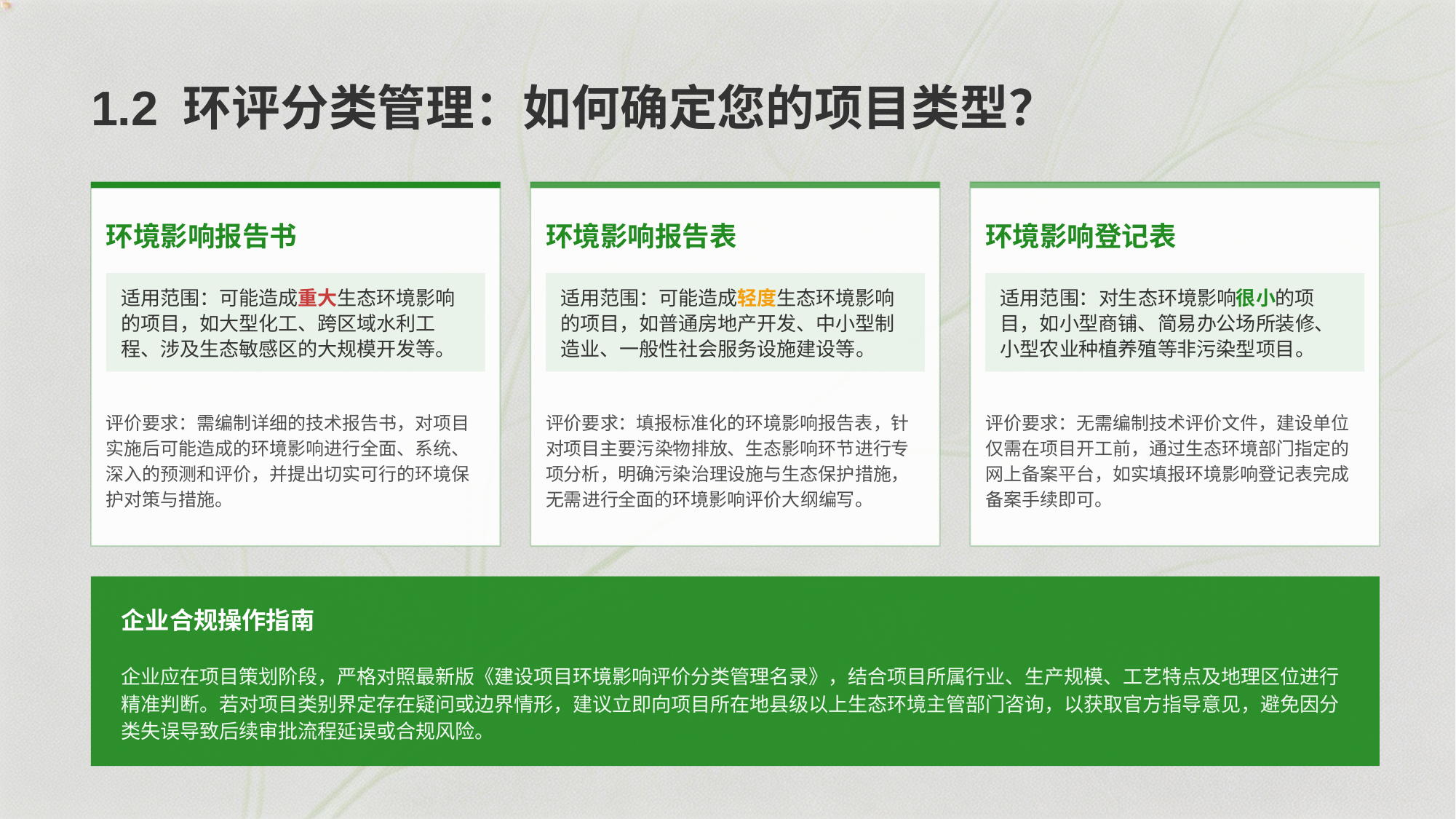

1.2 环评分类管理：如何确定您的项目类型？

环境影响报告书
环境影响报告表
环境影响登记表

适用范围：可能造成重大生态环境影响的项目，如大型化工、跨区域水利工程、涉及生态敏感区的大规模开发等。
适用范围：可能造成轻度生态环境影响的项目，如普通房地产开发、中小型制造业、一般性社会服务设施建设等。
适用范围：对生态环境影响很小的项目，如小型商铺、简易办公场所装修、小型农业种植养殖等非污染型项目。
评价要求：需编制详细的技术报告书，对项目实施后可能造成的环境影响进行全面、系统、深入的预测和评价，并提出切实可行的环境保护对策与措施。
评价要求：填报标准化的环境影响报告表，针对项目主要污染物排放、生态影响环节进行专项分析，明确污染治理设施与生态保护措施，无需进行全面的环境影响评价大纲编写。
评价要求：无需编制技术评价文件，建设单位仅需在项目开工前，通过生态环境部门指定的网上备案平台，如实填报环境影响登记表完成备案手续即可。

企业合规操作指南
企业应在项目策划阶段，严格对照最新版《建设项目环境影响评价分类管理名录》，结合项目所属行业、生产规模、工艺特点及地理区位进行精准判断。若对项目类别界定存在疑问或边界情形，建议立即向项目所在地县级以上生态环境主管部门咨询，以获取官方指导意见，避免因分类失误导致后续审批流程延误或合规风险。